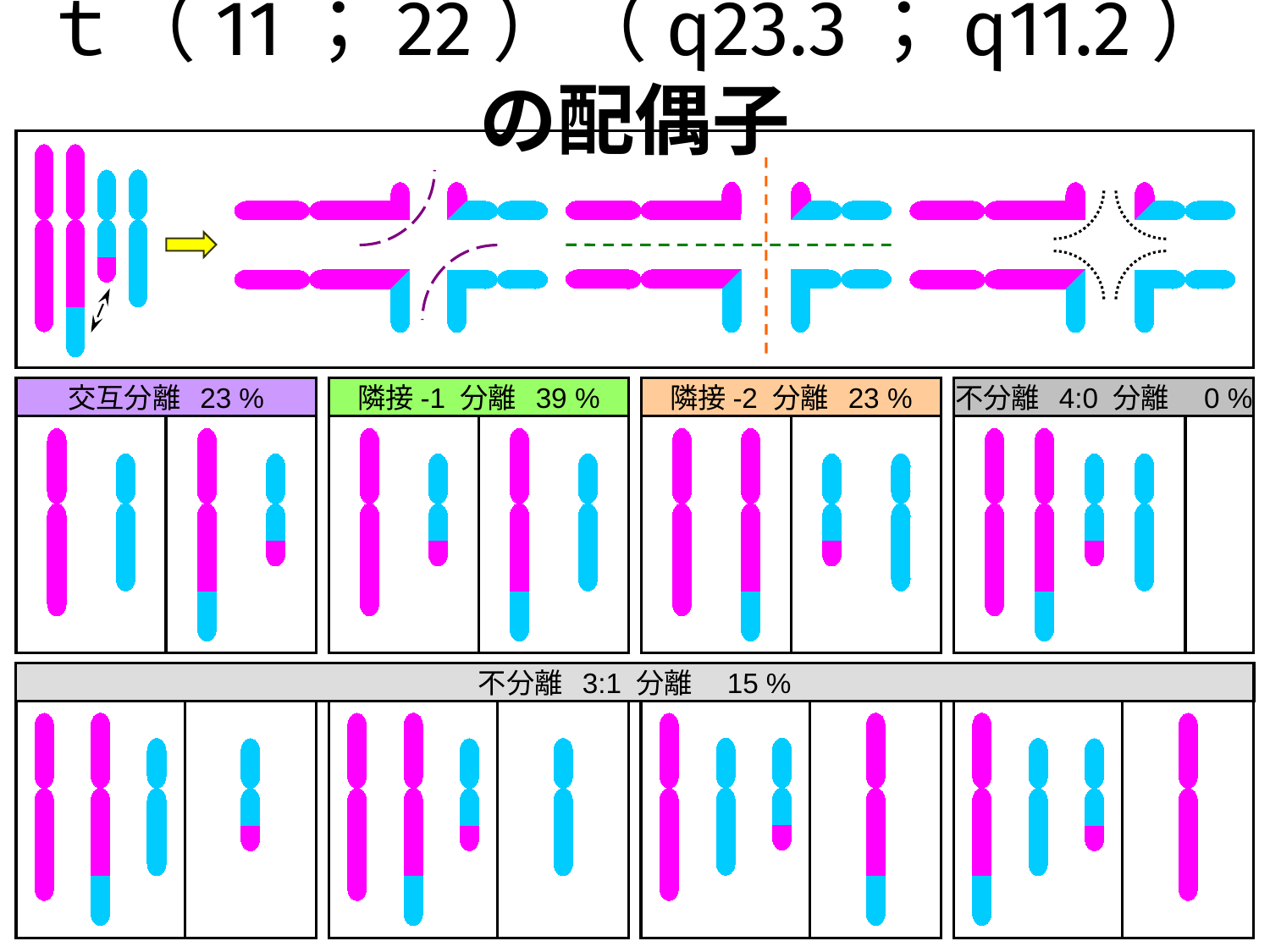

ｔ（11；22）（q23.3；q11.2）の配偶子

交互分離  23 %
隣接-1 分離  39 %
隣接-2 分離  23 %
不分離  4:0 分離　0 %

不分離  3:1 分離　15 %